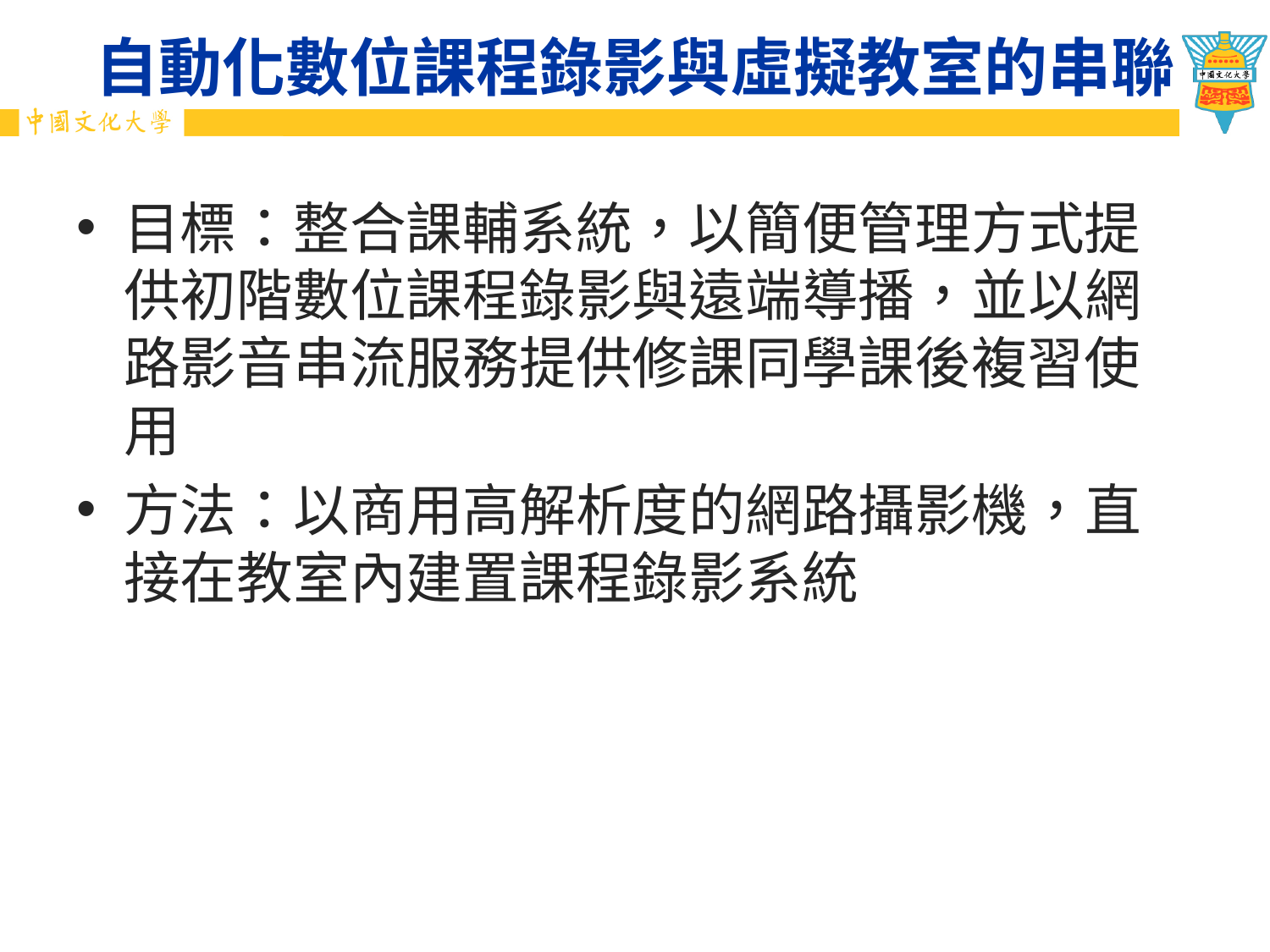

# 自動化數位課程錄影與虛擬教室的串聯
目標：整合課輔系統，以簡便管理方式提供初階數位課程錄影與遠端導播，並以網路影音串流服務提供修課同學課後複習使用
方法：以商用高解析度的網路攝影機，直接在教室內建置課程錄影系統